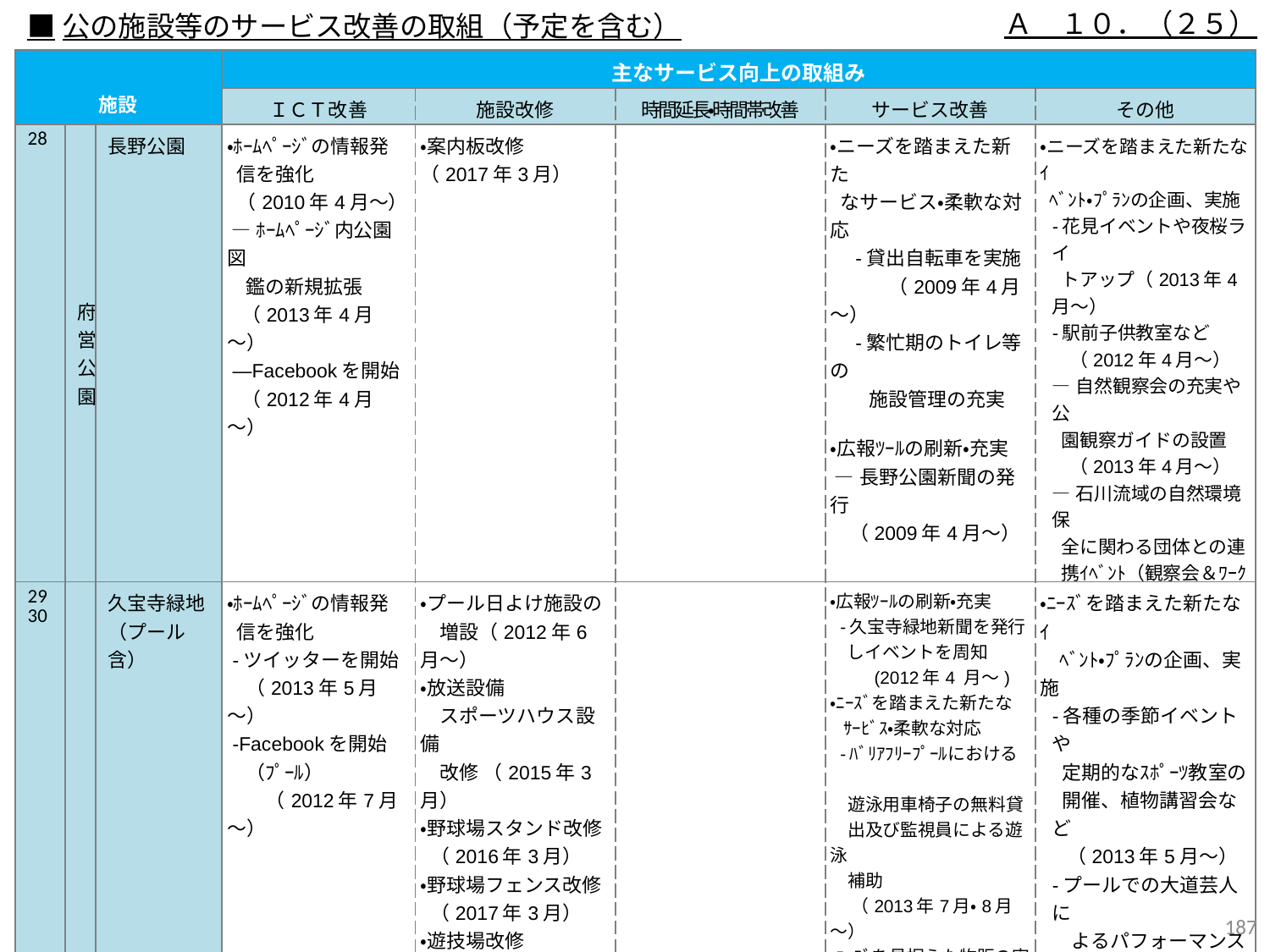

Ａ　１０．（２５）
■公の施設等のサービス改善の取組（予定を含む）
| 施設 |  |  | 主なサービス向上の取組み |  |  |  |  |
| --- | --- | --- | --- | --- | --- | --- | --- |
|  |  |  | ＩＣＴ改善 | 施設改修 | 時間延長・時間帯改善 | サービス改善 | その他 |
| 28 | 府営公園 | 長野公園 | ・ﾎｰﾑﾍﾟｰｼﾞの情報発 信を強化 （2010年4月～） —ﾎｰﾑﾍﾟｰｼﾞ内公園図 鑑の新規拡張 （2013年4月～） —Facebookを開始 （2012年4月～） | ・案内板改修 （2017年3月） |  | ・ニーズを踏まえた新た なサービス・柔軟な対応 　-貸出自転車を実施 　　　（2009年4月～） 　-繁忙期のトイレ等の 　　施設管理の充実 ・広報ﾂｰﾙの刷新・充実 —長野公園新聞の発行 （2009年4月～） | ・ニーズを踏まえた新たなｲ ﾍﾞﾝﾄ・ﾌﾟﾗﾝの企画、実施 -花見イベントや夜桜ライ トアップ（2013年4月～） -駅前子供教室など （2012年4月～） —自然観察会の充実や公 園観察ガイドの設置 （2013年4月～） —石川流域の自然環境保 全に関わる団体との連 携ｲﾍﾞﾝﾄ（観察会＆ﾜｰｸ ｼｮｯﾌﾟ）開催（2013年9月 ～以降毎年10月） |
| 29 30 |  | 久宝寺緑地 （プール含） | ・ﾎｰﾑﾍﾟｰｼﾞの情報発 信を強化 -ツイッターを開始 （2013年5月～） -Facebookを開始 （ﾌﾟｰﾙ） 　　（2012年7月～） | ・プール日よけ施設の 　増設（2012年6月～） ・放送設備 　スポーツハウス設備 　改修 （2015年3月） ・野球場スタンド改修 （2016年3月） ・野球場フェンス改修 （2017年3月） ・遊技場改修 　プール防水改修 （2018年3月） |  | ・広報ﾂｰﾙの刷新・充実 -久宝寺緑地新聞を発行 しイベントを周知 (2012年4 月～) ・ﾆｰｽﾞを踏まえた新たな ｻｰﾋﾞｽ・柔軟な対応 -ﾊﾞﾘｱﾌﾘｰﾌﾟｰﾙにおける　 　遊泳用車椅子の無料貸 　出及び監視員による遊泳 　補助 （2013年7月・8月～） ・ﾆｰｽﾞを見据えた物販の実 施 -ﾌﾟｰﾙでの水鉄砲の販売　 ・ランニングステーションの 設置(2015年4月） ・ローソンオープン （2018年3月～） ・有料ＢＢＱエリアの設置 (2018年4月） | ・ﾆｰｽﾞを踏まえた新たなｲ 　ﾍﾞﾝﾄ・ﾌﾟﾗﾝの企画、実施 -各種の季節イベントや 定期的なｽﾎﾟｰﾂ教室の 開催、植物講習会など （2013年5月～） -プールでの大道芸人に　 　よるパフォーマンス （2013年8月） -ヨーヨー釣りの「アレン ジゲーム」など夜店の 雰囲気を演出したイベ ント開催（2014年8月） |
187